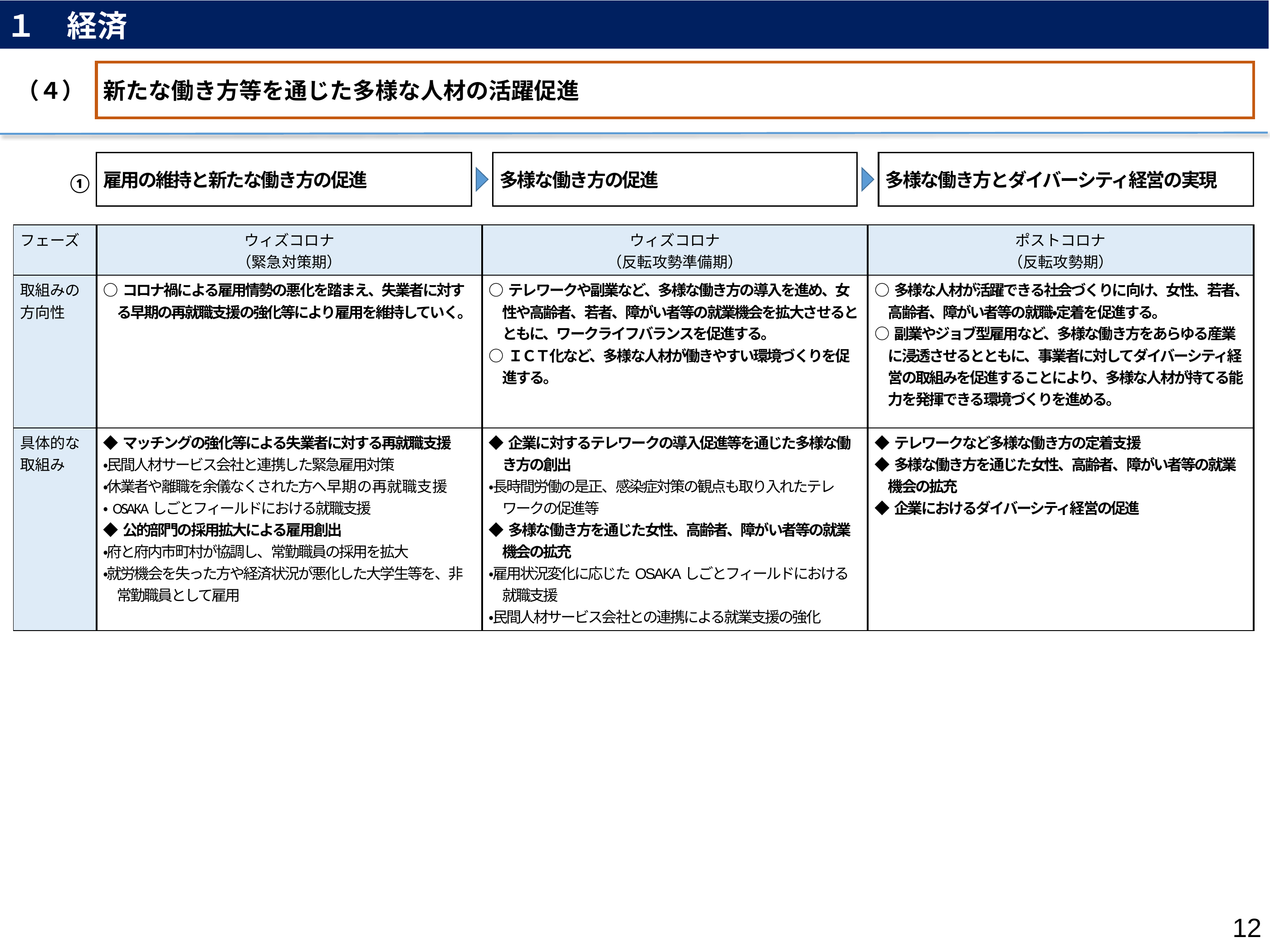

１　経済
（４）
新たな働き方等を通じた多様な人材の活躍促進
雇用の維持と新たな働き方の促進
多様な働き方の促進
多様な働き方とダイバーシティ経営の実現
①

| フェーズ | ウィズコロナ （緊急対策期） | ウィズコロナ （反転攻勢準備期） | ポストコロナ （反転攻勢期） |
| --- | --- | --- | --- |
| 取組みの 方向性 | ○コロナ禍による雇用情勢の悪化を踏まえ、失業者に対する早期の再就職支援の強化等により雇用を維持していく。 | ○テレワークや副業など、多様な働き方の導入を進め、女性や高齢者、若者、障がい者等の就業機会を拡大させるとともに、ワークライフバランスを促進する。 ○ＩＣＴ化など、多様な人材が働きやすい環境づくりを促進する。 | ○多様な人材が活躍できる社会づくりに向け、女性、若者、高齢者、障がい者等の就職・定着を促進する。 ○副業やジョブ型雇用など、多様な働き方をあらゆる産業に浸透させるとともに、事業者に対してダイバーシティ経営の取組みを促進することにより、多様な人材が持てる能力を発揮できる環境づくりを進める。 |
| 具体的な 取組み | ◆マッチングの強化等による失業者に対する再就職支援 ・民間人材サービス会社と連携した緊急雇用対策 ・休業者や離職を余儀なくされた方へ早期の再就職支援 ・OSAKAしごとフィールドにおける就職支援 ◆公的部門の採用拡大による雇用創出 ・府と府内市町村が協調し、常勤職員の採用を拡大 ・就労機会を失った方や経済状況が悪化した大学生等を、非常勤職員として雇用 | ◆企業に対するテレワークの導入促進等を通じた多様な働き方の創出 ・長時間労働の是正、感染症対策の観点も取り入れたテレワークの促進等 ◆多様な働き方を通じた女性、高齢者、障がい者等の就業機会の拡充 ・雇用状況変化に応じたOSAKAしごとフィールドにおける就職支援 ・民間人材サービス会社との連携による就業支援の強化 | ◆テレワークなど多様な働き方の定着支援 ◆多様な働き方を通じた女性、高齢者、障がい者等の就業機会の拡充 ◆企業におけるダイバーシティ経営の促進 |
12